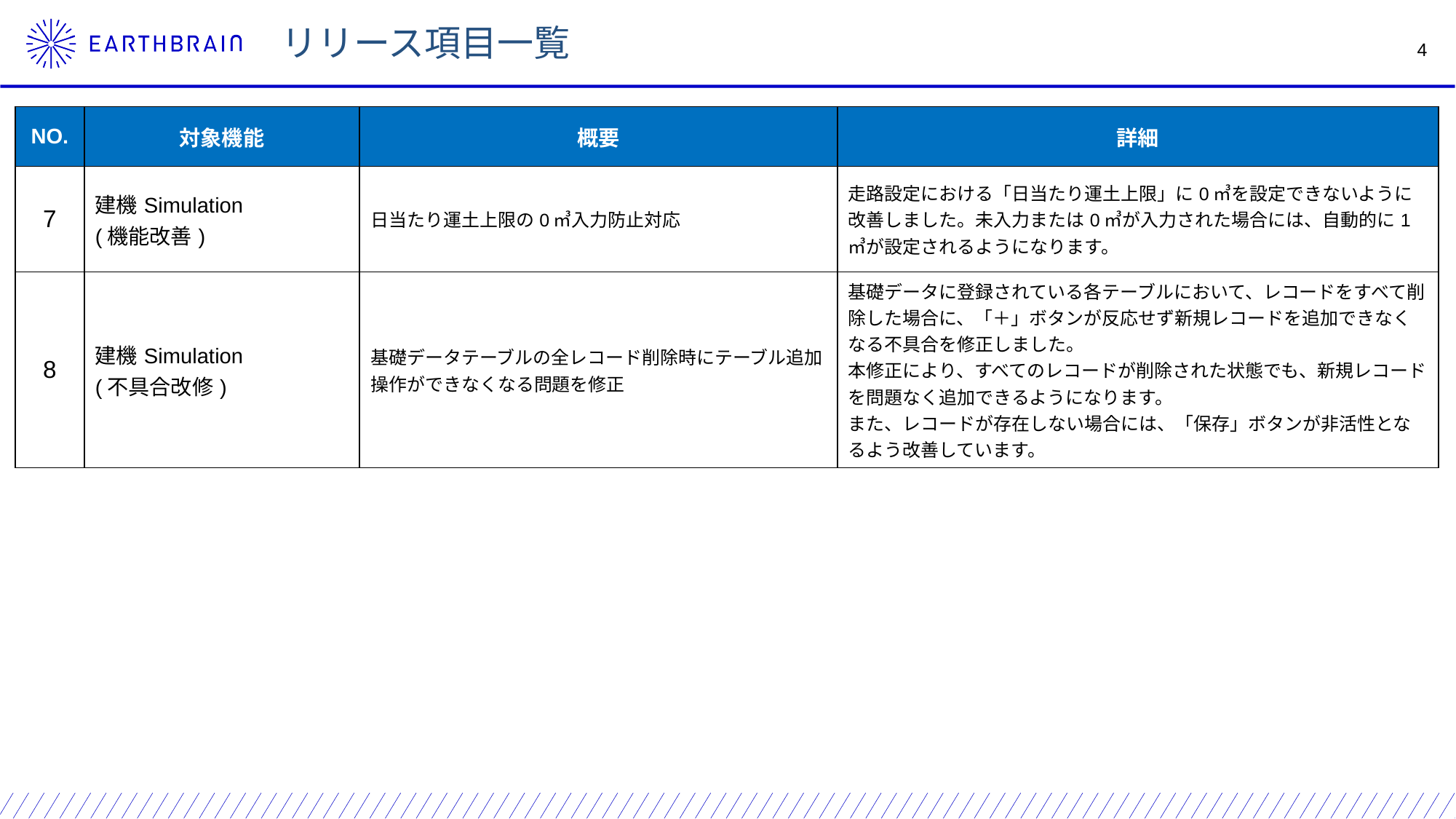

リリース項目一覧
| NO. | 対象機能 | 概要 | 詳細 |
| --- | --- | --- | --- |
| 7 | 建機Simulation (機能改善) | 日当たり運土上限の0㎥入力防止対応 | 走路設定における「日当たり運土上限」に0㎥を設定できないように改善しました。未入力または0㎥が入力された場合には、自動的に1㎥が設定されるようになります。 |
| 8 | 建機Simulation (不具合改修) | 基礎データテーブルの全レコード削除時にテーブル追加操作ができなくなる問題を修正 | 基礎データに登録されている各テーブルにおいて、レコードをすべて削除した場合に、「＋」ボタンが反応せず新規レコードを追加できなくなる不具合を修正しました。 本修正により、すべてのレコードが削除された状態でも、新規レコードを問題なく追加できるようになります。 また、レコードが存在しない場合には、「保存」ボタンが非活性となるよう改善しています。 |